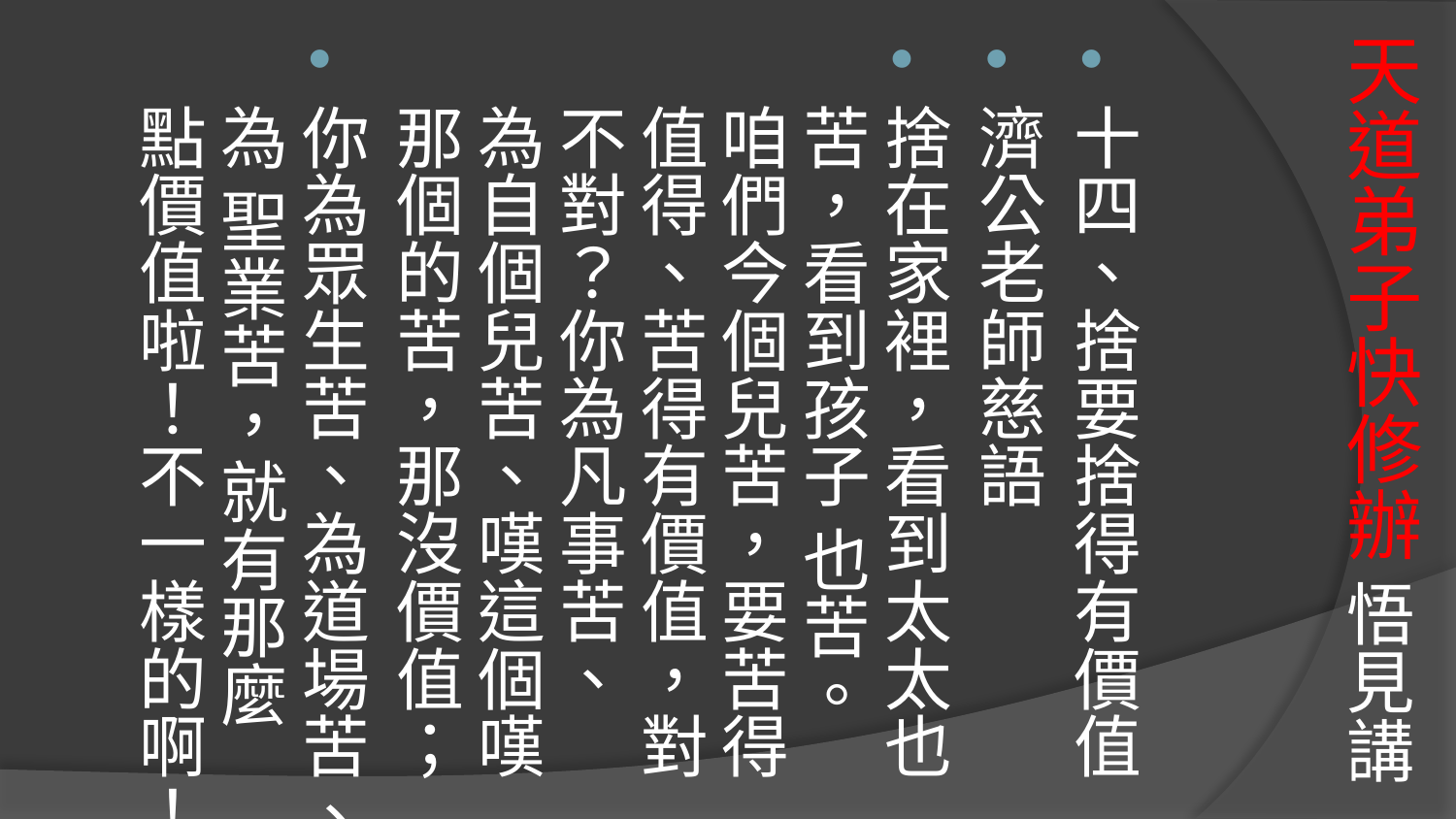

# 天道弟子快修辦 悟見講
十四、捨要捨得有價值
濟公老師慈語
捨在家裡，看到太太也苦，看到孩子 也苦。咱們今個兒苦，要苦得值得、苦得有價值，對不對？你為凡事苦、 為自個兒苦、嘆這個嘆那個的苦，那沒價值；
你為眾生苦、為道場苦、為 聖業苦，就有那麼點價值啦！不一樣的啊！